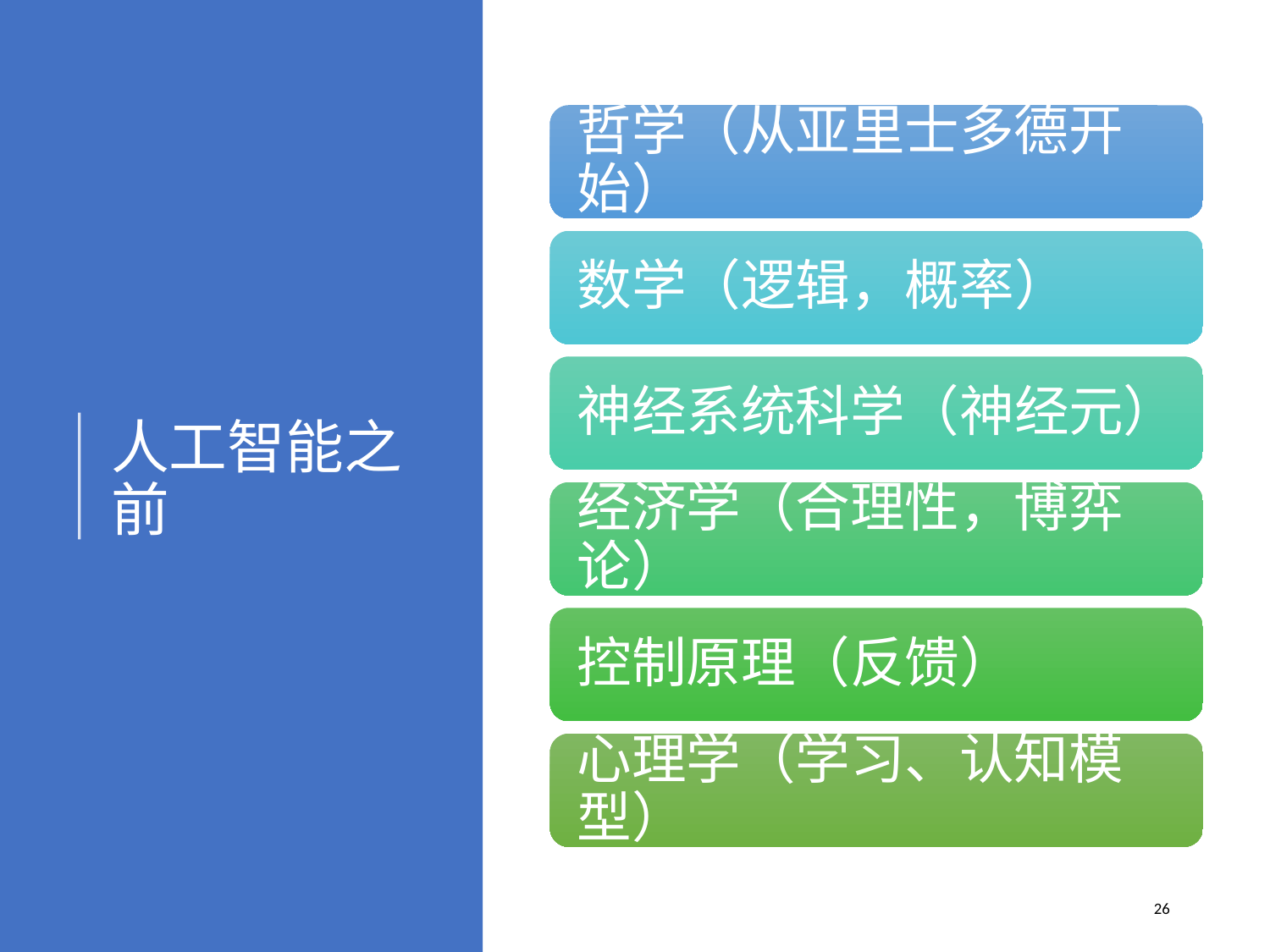

哲学（从亚里士多德开始）
数学（逻辑，概率）
神经系统科学（神经元）
经济学（合理性，博弈论）
控制原理（反馈）
心理学（学习、认知模型）
# 人工智能之前
26